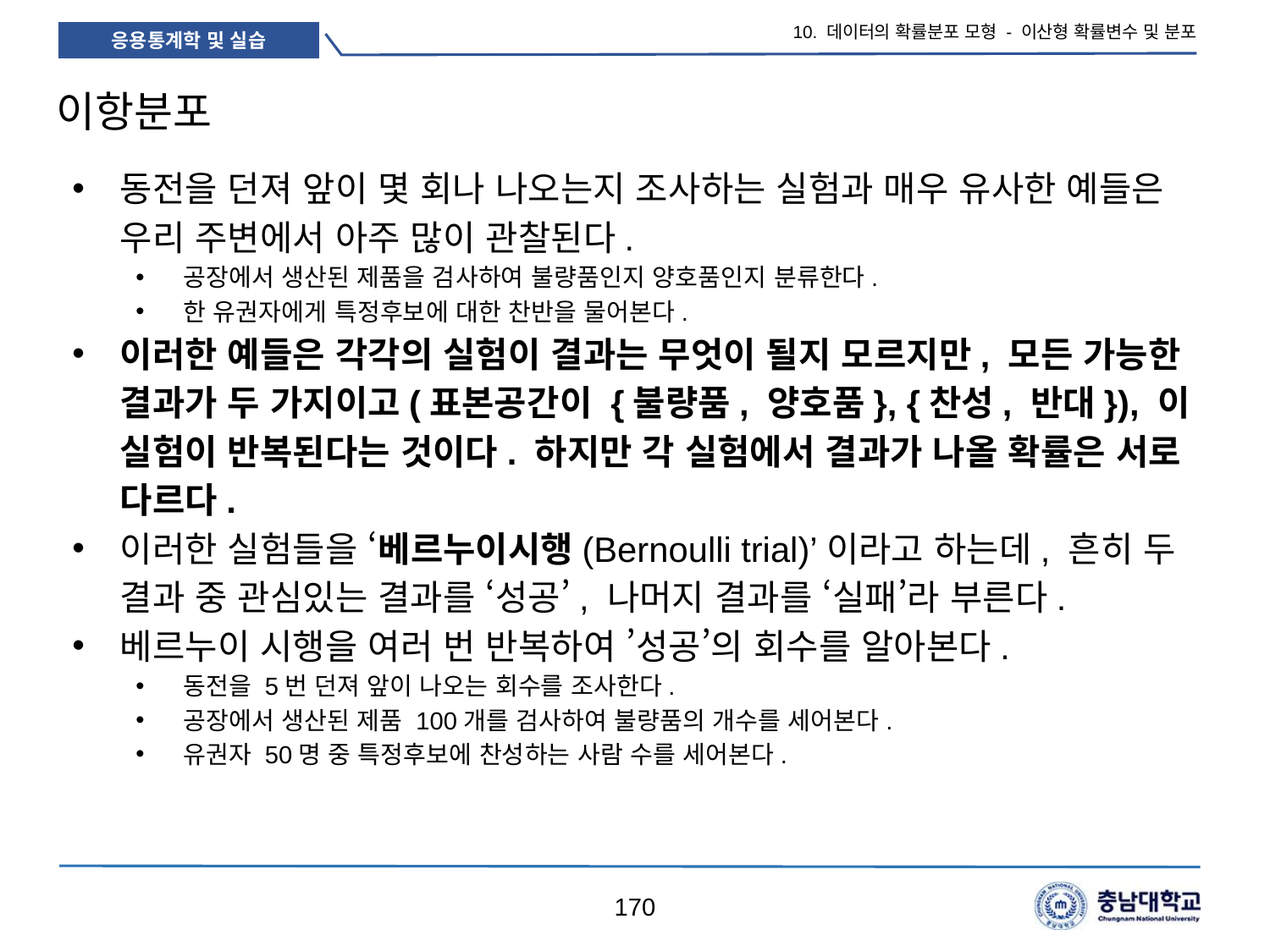

10. 데이터의 확률분포 모형 - 이산형 확률변수 및 분포
# 이항분포
동전을 던져 앞이 몇 회나 나오는지 조사하는 실험과 매우 유사한 예들은 우리 주변에서 아주 많이 관찰된다.
공장에서 생산된 제품을 검사하여 불량품인지 양호품인지 분류한다.
한 유권자에게 특정후보에 대한 찬반을 물어본다.
이러한 예들은 각각의 실험이 결과는 무엇이 될지 모르지만, 모든 가능한 결과가 두 가지이고(표본공간이 {불량품, 양호품}, {찬성, 반대}), 이 실험이 반복된다는 것이다. 하지만 각 실험에서 결과가 나올 확률은 서로 다르다.
이러한 실험들을 ‘베르누이시행(Bernoulli trial)’이라고 하는데, 흔히 두 결과 중 관심있는 결과를 ‘성공’, 나머지 결과를 ‘실패’라 부른다.
베르누이 시행을 여러 번 반복하여 ’성공’의 회수를 알아본다.
동전을 5번 던져 앞이 나오는 회수를 조사한다.
공장에서 생산된 제품 100개를 검사하여 불량품의 개수를 세어본다.
유권자 50명 중 특정후보에 찬성하는 사람 수를 세어본다.
170